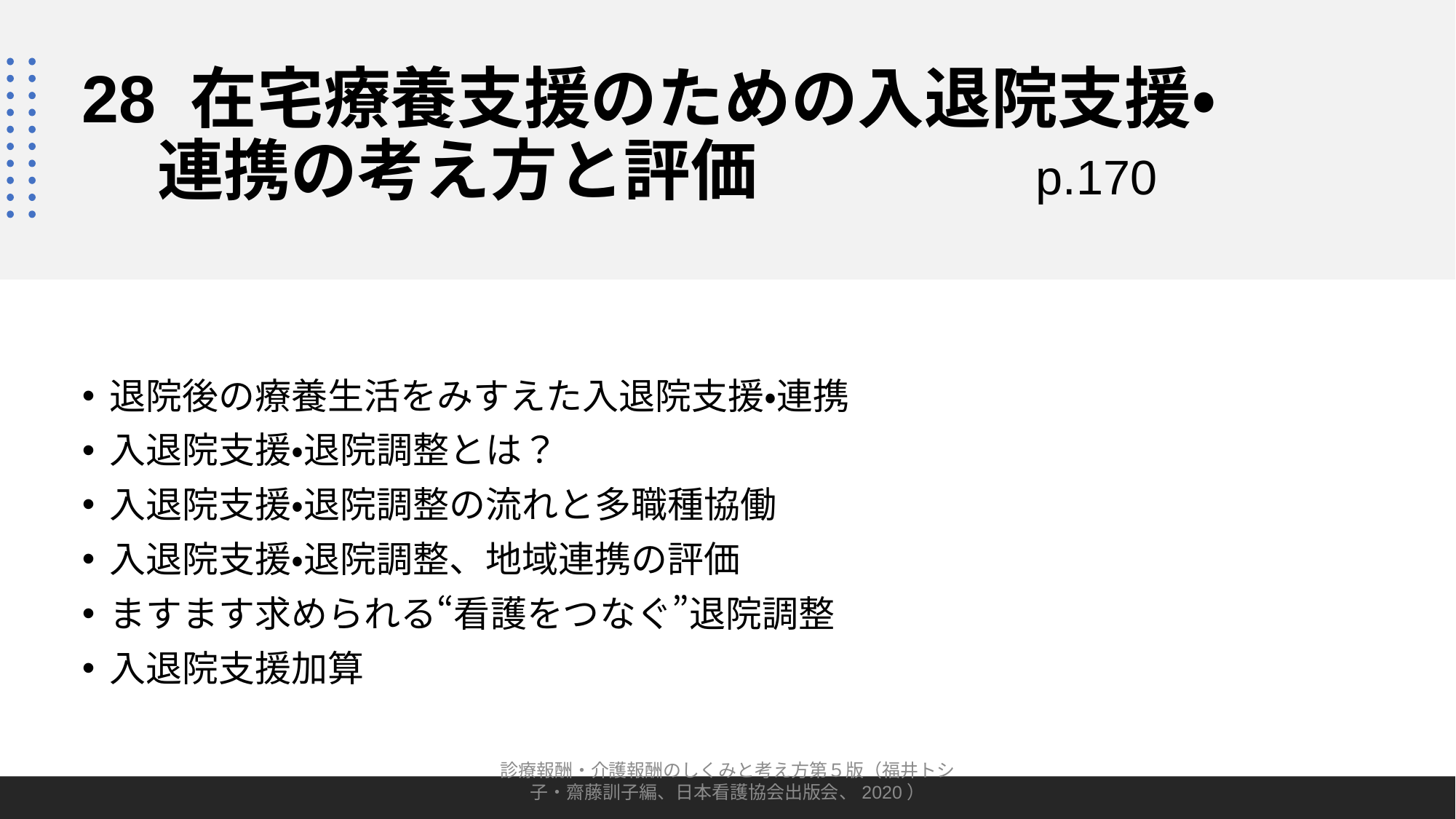

# 28 在宅療養支援のための入退院支援・ 連携の考え方と評価                        p.170

退院後の療養生活をみすえた入退院支援・連携
入退院支援・退院調整とは？
入退院支援・退院調整の流れと多職種協働
入退院支援・退院調整、地域連携の評価
ますます求められる“看護をつなぐ”退院調整
入退院支援加算
診療報酬・介護報酬のしくみと考え方第５版（福井トシ子・齋藤訓子編、日本看護協会出版会、2020）